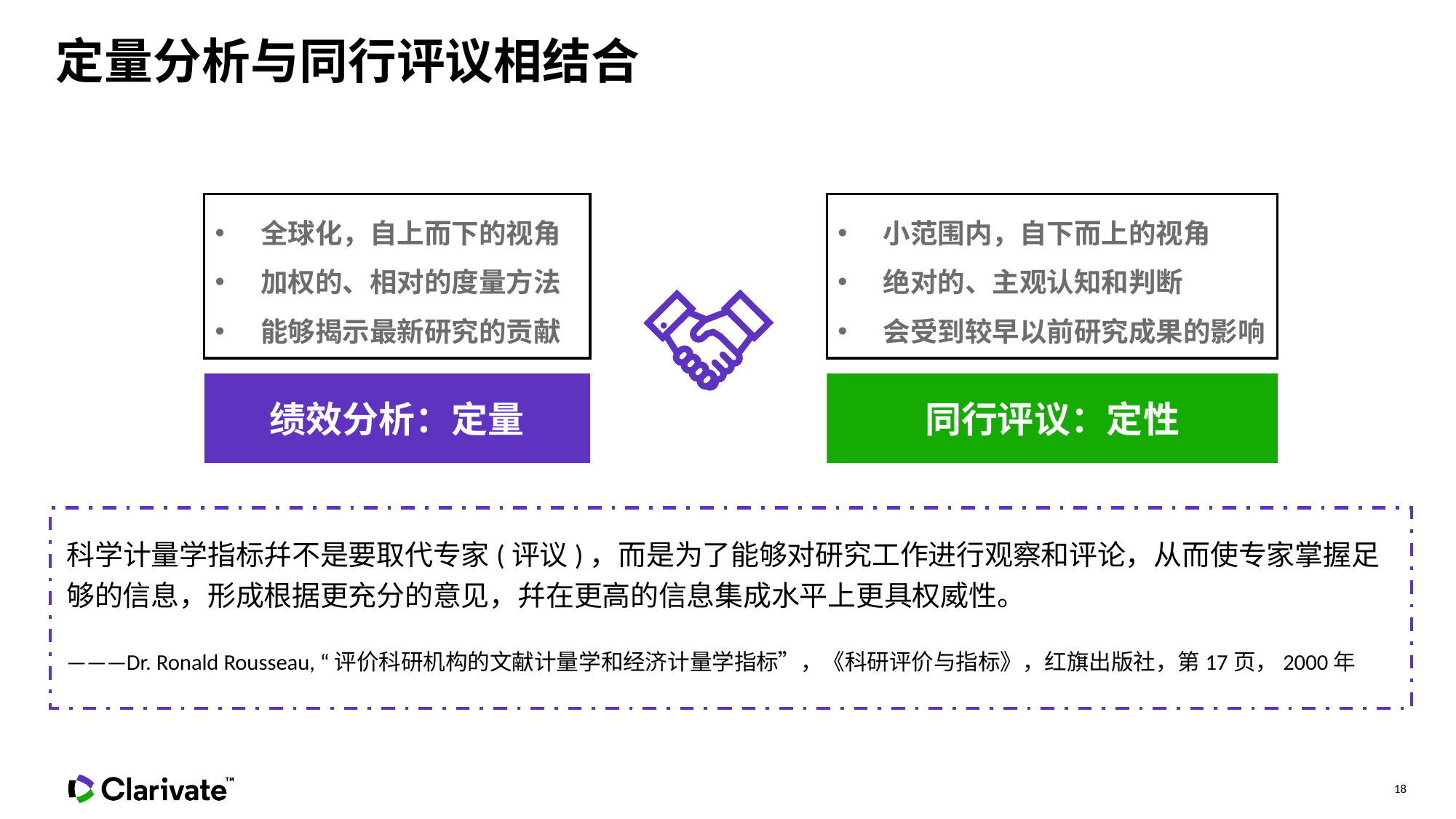

定量分析与同行评议相结合
全球化，自上而下的视角
加权的、相对的度量方法
能够揭示最新研究的贡献
绩效分析：定量
小范围内，自下而上的视角
绝对的、主观认知和判断
会受到较早以前研究成果的影响
同行评议：定性

科学计量学指标幷不是要取代专家(评议)，而是为了能够对研究工作进行观察和评论，从而使专家掌握足够的信息，形成根据更充分的意见，幷在更高的信息集成水平上更具权威性。

———Dr. Ronald Rousseau, “评价科研机构的文献计量学和经济计量学指标”，《科研评价与指标》，红旗出版社，第17页，2000年
18